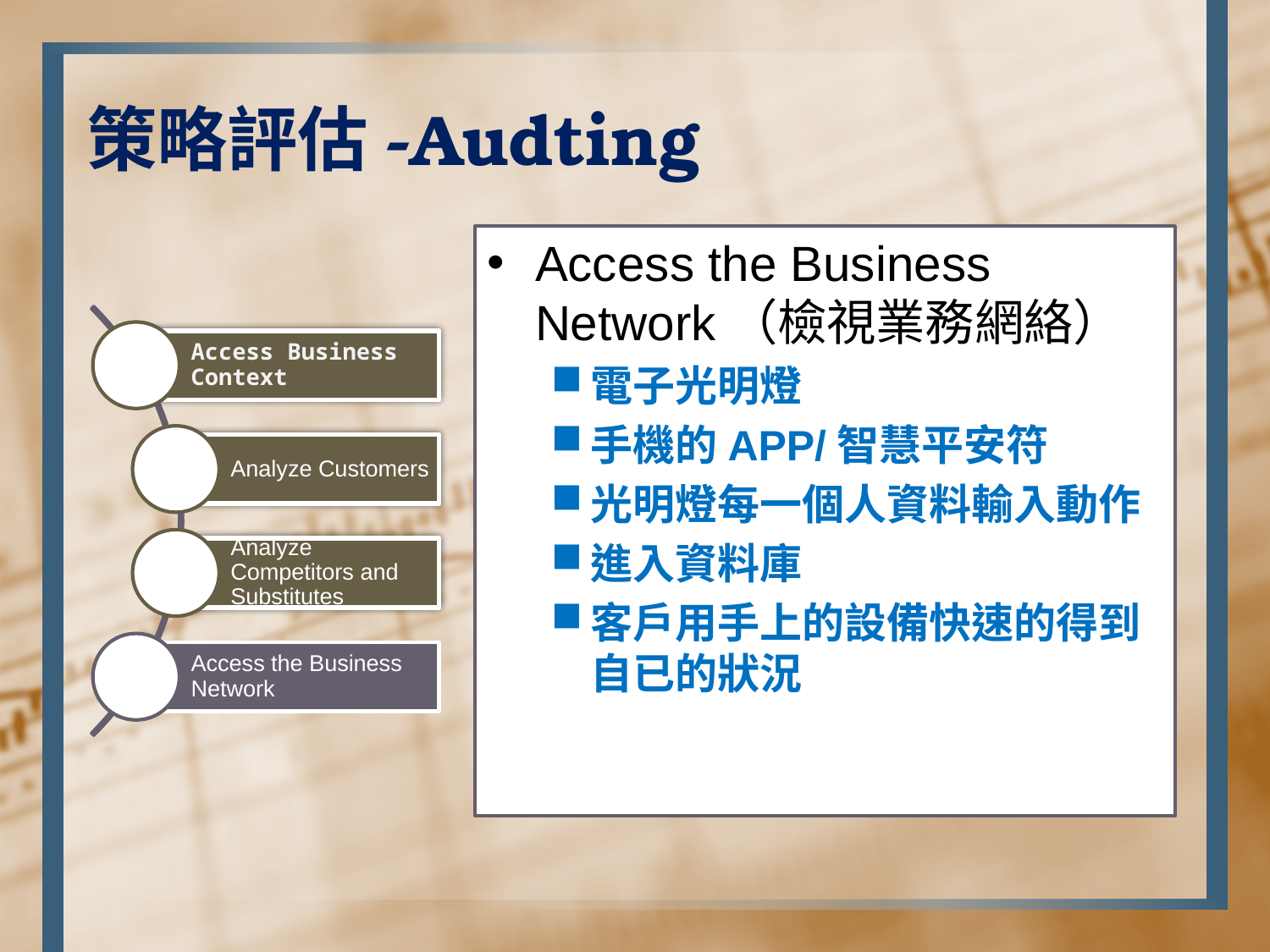

# 策略評估-Audting
Access Business Context
Analyze Customers
Analyze Competitors and Substitutes
Access the Business Network
Access the Business Network（檢視業務網絡）
電子光明燈
手機的APP/智慧平安符
光明燈每一個人資料輸入動作
進入資料庫
客戶用手上的設備快速的得到自已的狀況